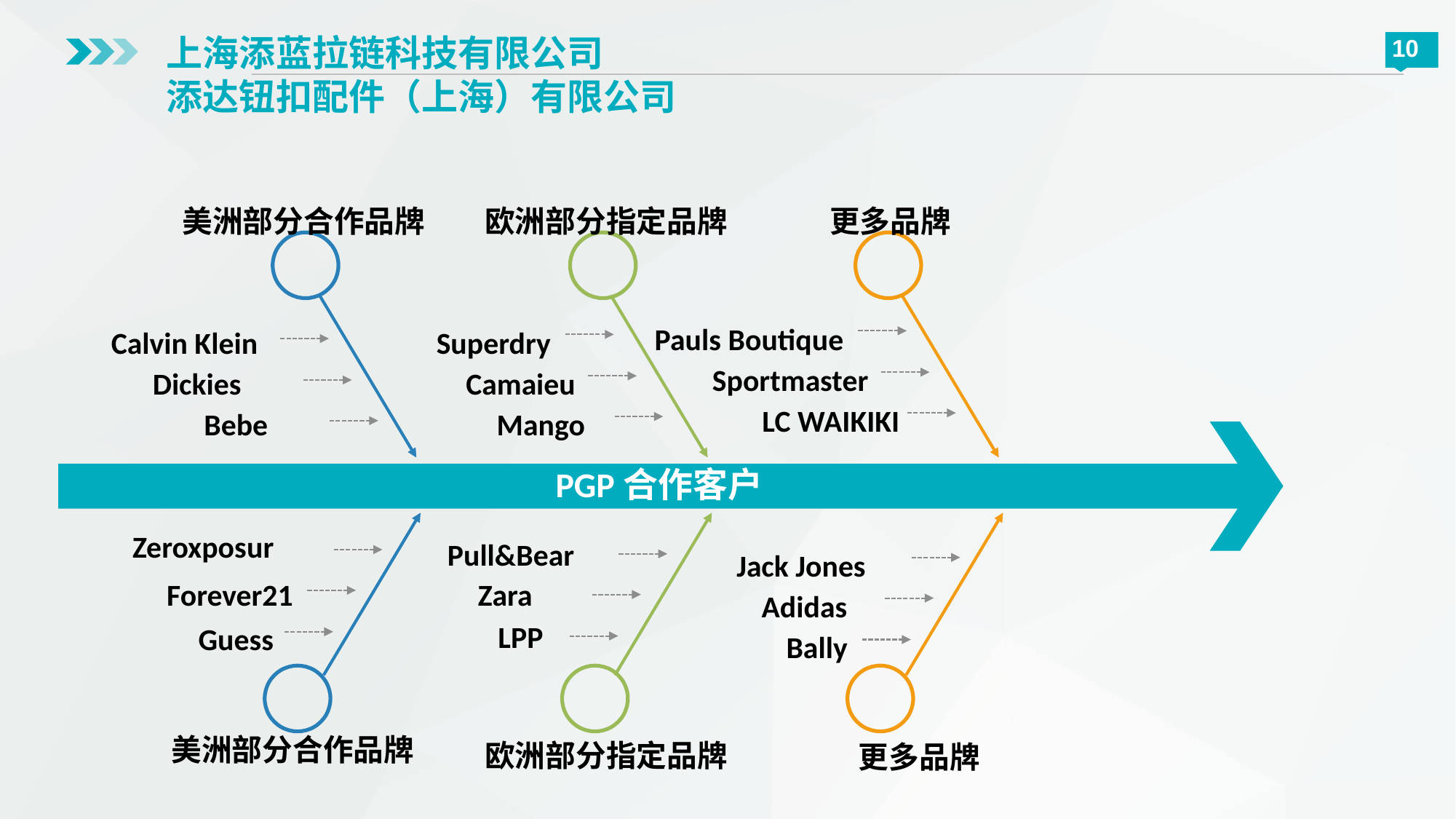

上海添蓝拉链科技有限公司
添达钮扣配件（上海）有限公司
10

美洲部分合作品牌
欧洲部分指定品牌
更多品牌

Pauls Boutique
Superdry
Calvin Klein
Sportmaster
Camaieu
Dickies
LC WAIKIKI
Bebe
Mango

PGP合作客户
Zeroxposur
Pull&Bear
Jack Jones
Zara
Forever21
Adidas
LPP
Guess
Bally

美洲部分合作品牌
欧洲部分指定品牌
更多品牌